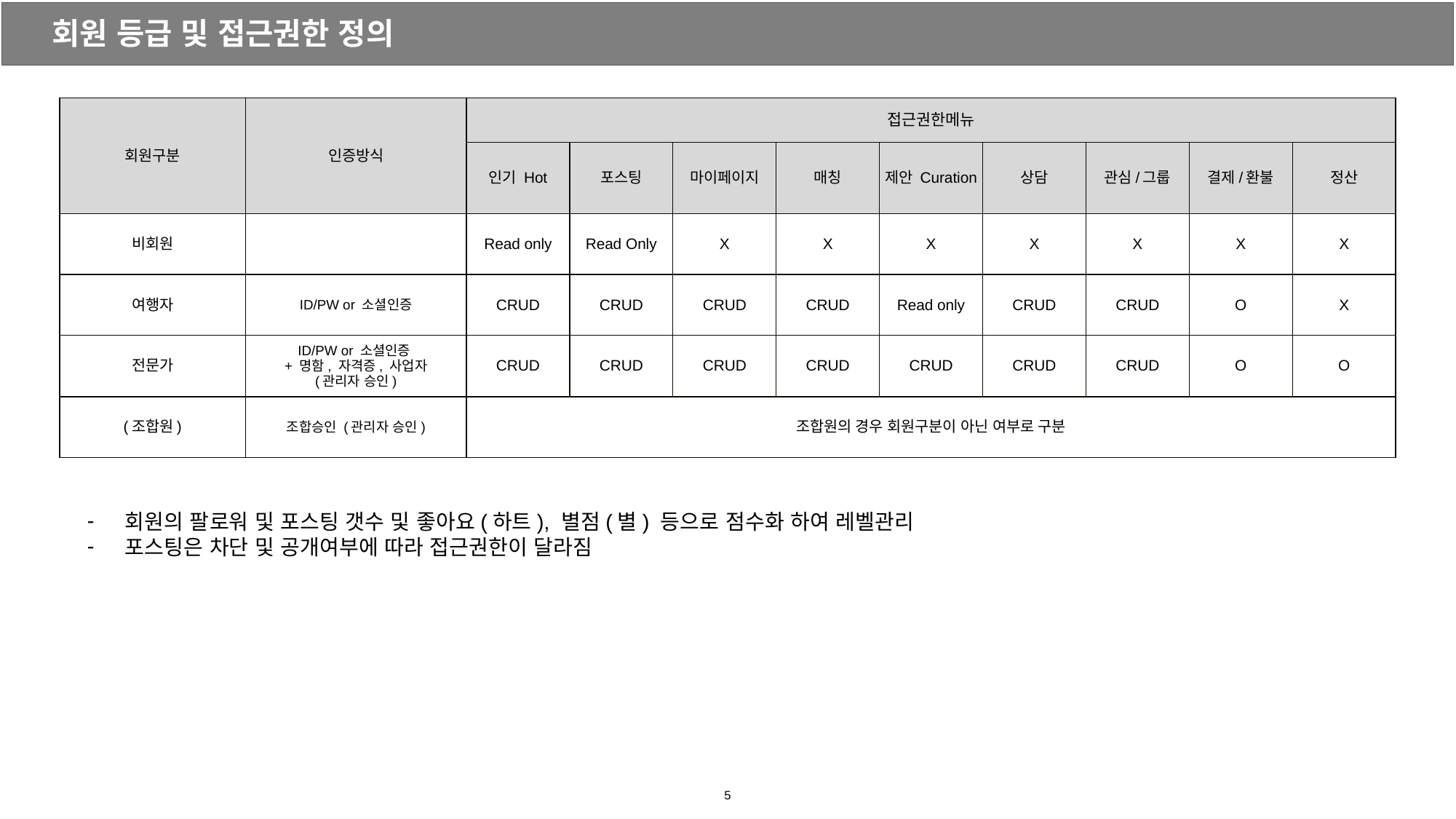

회원 등급 및 접근권한 정의
| 회원구분 | 인증방식 | 접근권한메뉴 |  |  |  |  |  |  |  |  |
| --- | --- | --- | --- | --- | --- | --- | --- | --- | --- | --- |
|  |  | 인기 Hot | 포스팅 | 마이페이지 | 매칭 | 제안 Curation | 상담 | 관심/그룹 | 결제/환불 | 정산 |
| 비회원 |  | Read only | Read Only | X | X | X | X | X | X | X |
| 여행자 | ID/PW or 소셜인증 | CRUD | CRUD | CRUD | CRUD | Read only | CRUD | CRUD | O | X |
| 전문가 | ID/PW or 소셜인증 + 명함, 자격증, 사업자 (관리자 승인) | CRUD | CRUD | CRUD | CRUD | CRUD | CRUD | CRUD | O | O |
| (조합원) | 조합승인 (관리자 승인) | 조합원의 경우 회원구분이 아닌 여부로 구분 |  |  |  |  |  |  |  |  |
회원의 팔로워 및 포스팅 갯수 및 좋아요(하트), 별점(별) 등으로 점수화 하여 레벨관리
포스팅은 차단 및 공개여부에 따라 접근권한이 달라짐
5